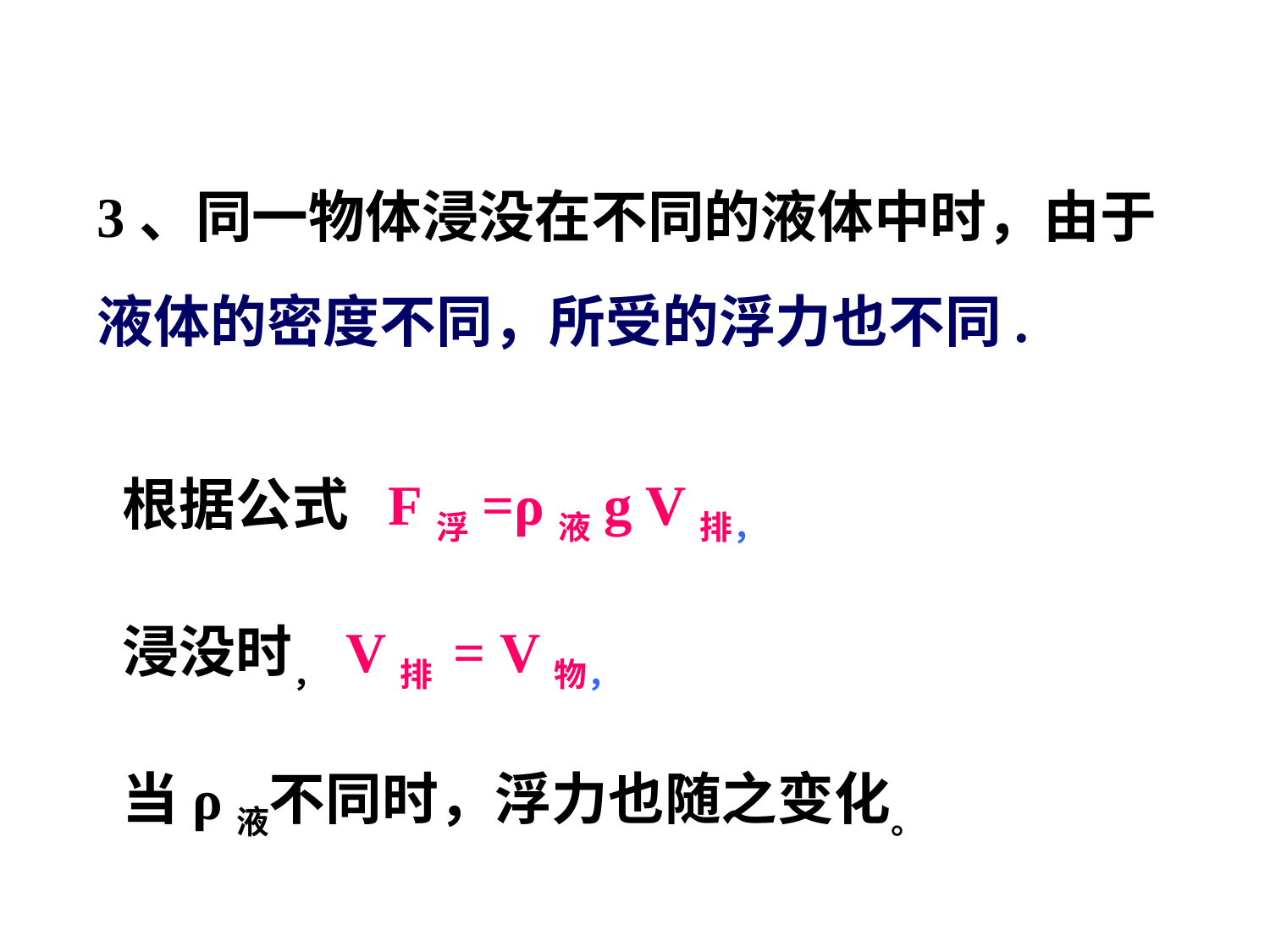

3、同一物体浸没在不同的液体中时，由于液体的密度不同，所受的浮力也不同.
根据公式  F浮=ρ液g V排，
浸没时， V排 = V物，
当ρ液不同时，浮力也随之变化。